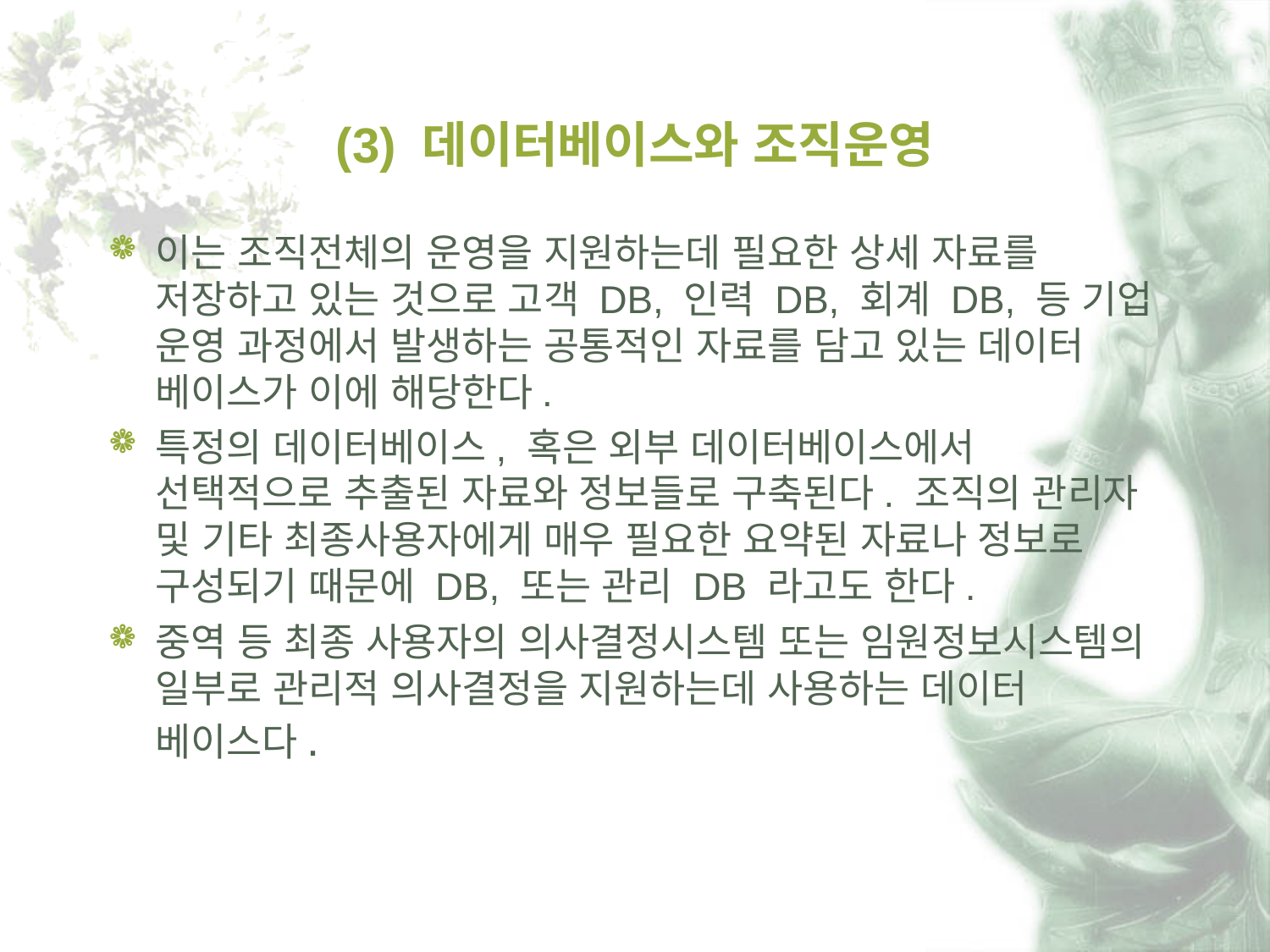

# (3) 데이터베이스와 조직운영
이는 조직전체의 운영을 지원하는데 필요한 상세 자료를 저장하고 있는 것으로 고객 DB, 인력 DB, 회계 DB, 등 기업 운영 과정에서 발생하는 공통적인 자료를 담고 있는 데이터 베이스가 이에 해당한다.
특정의 데이터베이스, 혹은 외부 데이터베이스에서 선택적으로 추출된 자료와 정보들로 구축된다. 조직의 관리자 및 기타 최종사용자에게 매우 필요한 요약된 자료나 정보로 구성되기 때문에 DB, 또는 관리 DB 라고도 한다.
중역 등 최종 사용자의 의사결정시스템 또는 임원정보시스템의 일부로 관리적 의사결정을 지원하는데 사용하는 데이터 베이스다.